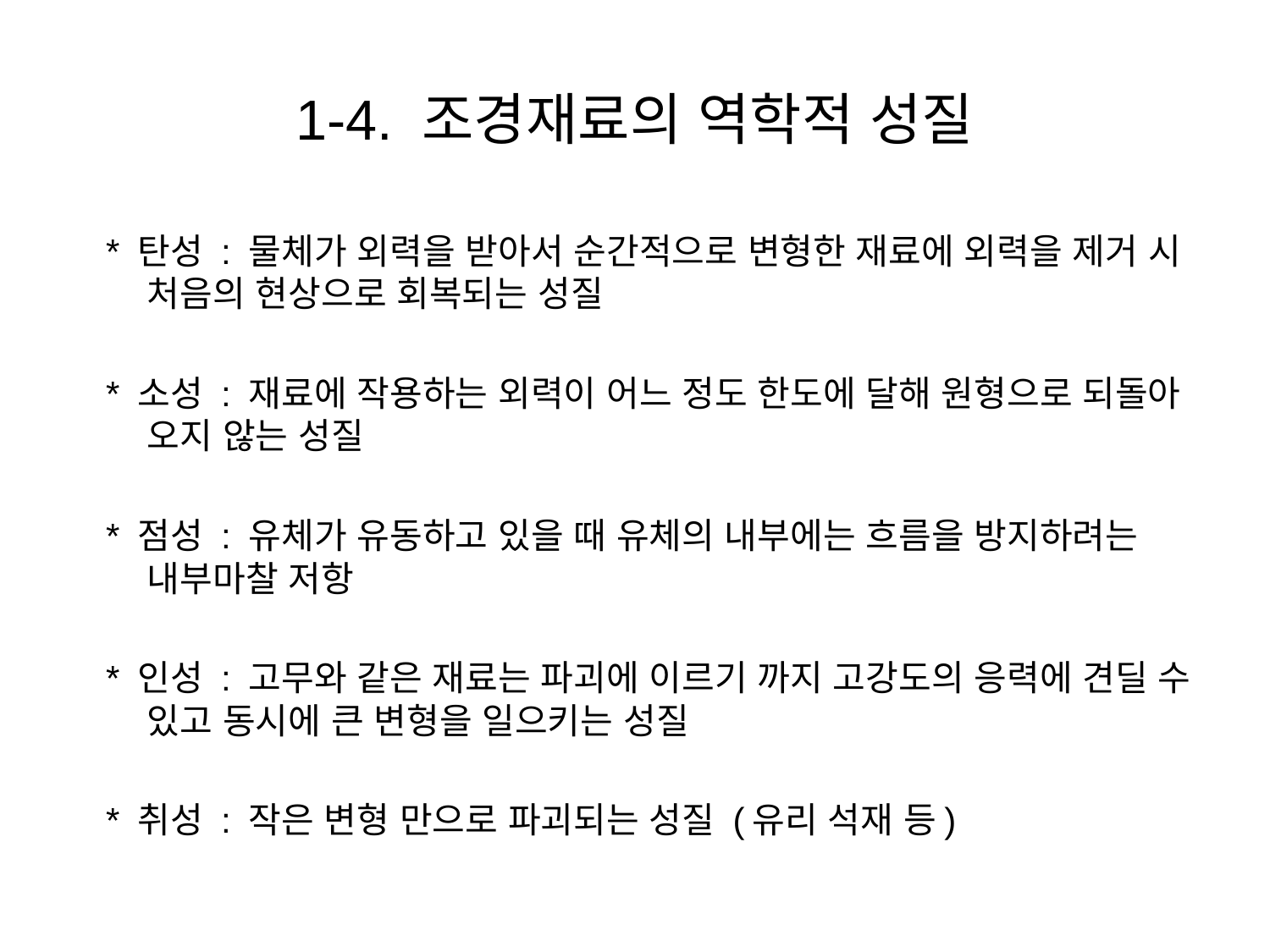

# 1-4. 조경재료의 역학적 성질
   * 탄성 : 물체가 외력을 받아서 순간적으로 변형한 재료에 외력을 제거 시 처음의 현상으로 회복되는 성질

   * 소성 : 재료에 작용하는 외력이 어느 정도 한도에 달해 원형으로 되돌아 오지 않는 성질

   * 점성 : 유체가 유동하고 있을 때 유체의 내부에는 흐름을 방지하려는 내부마찰 저항

   * 인성 : 고무와 같은 재료는 파괴에 이르기 까지 고강도의 응력에 견딜 수 있고 동시에 큰 변형을 일으키는 성질

   * 취성 : 작은 변형 만으로 파괴되는 성질 (유리 석재 등)